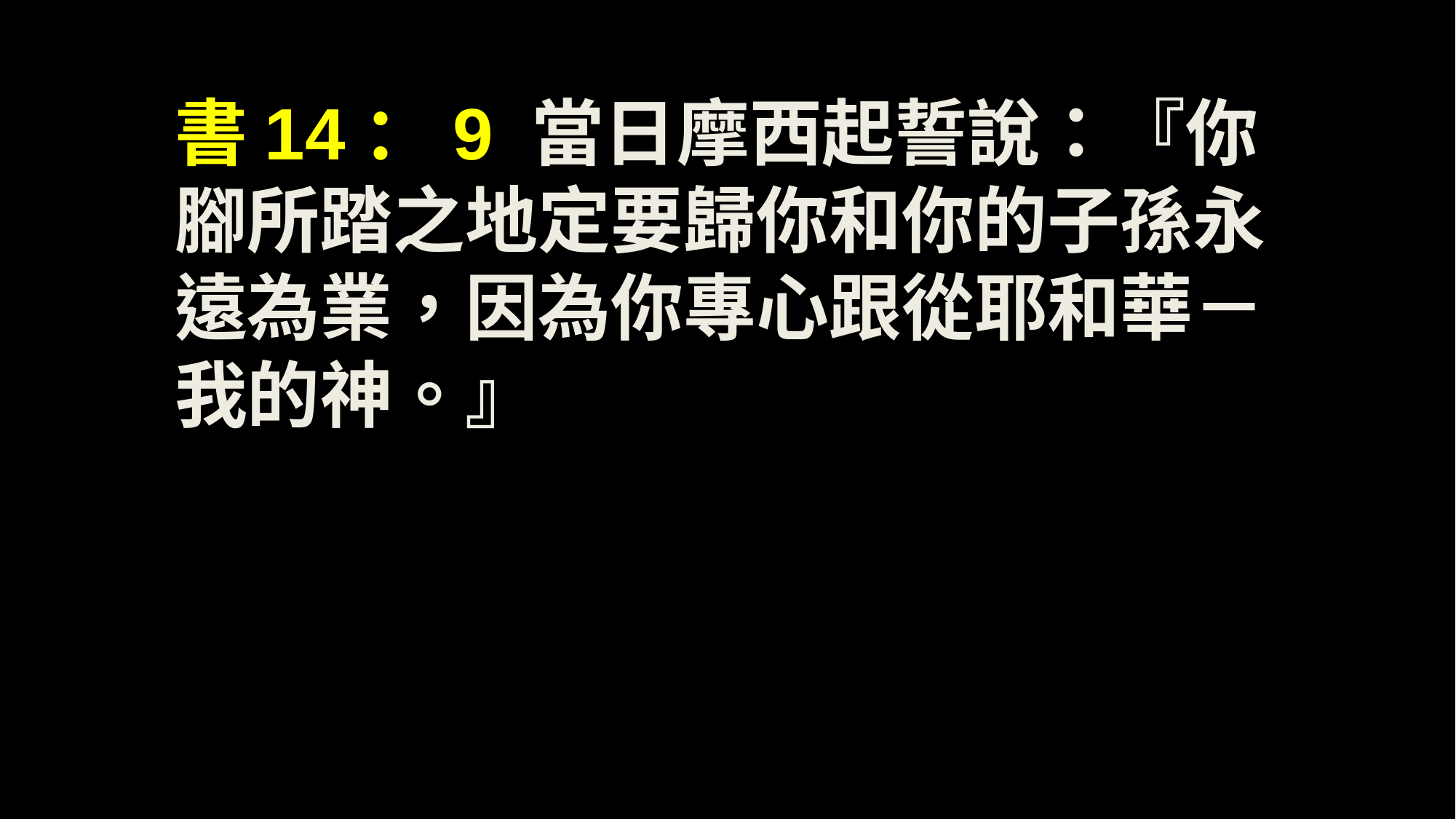

書14：9 當日摩西起誓說：『你腳所踏之地定要歸你和你的子孫永遠為業，因為你專心跟從耶和華－我的神。』